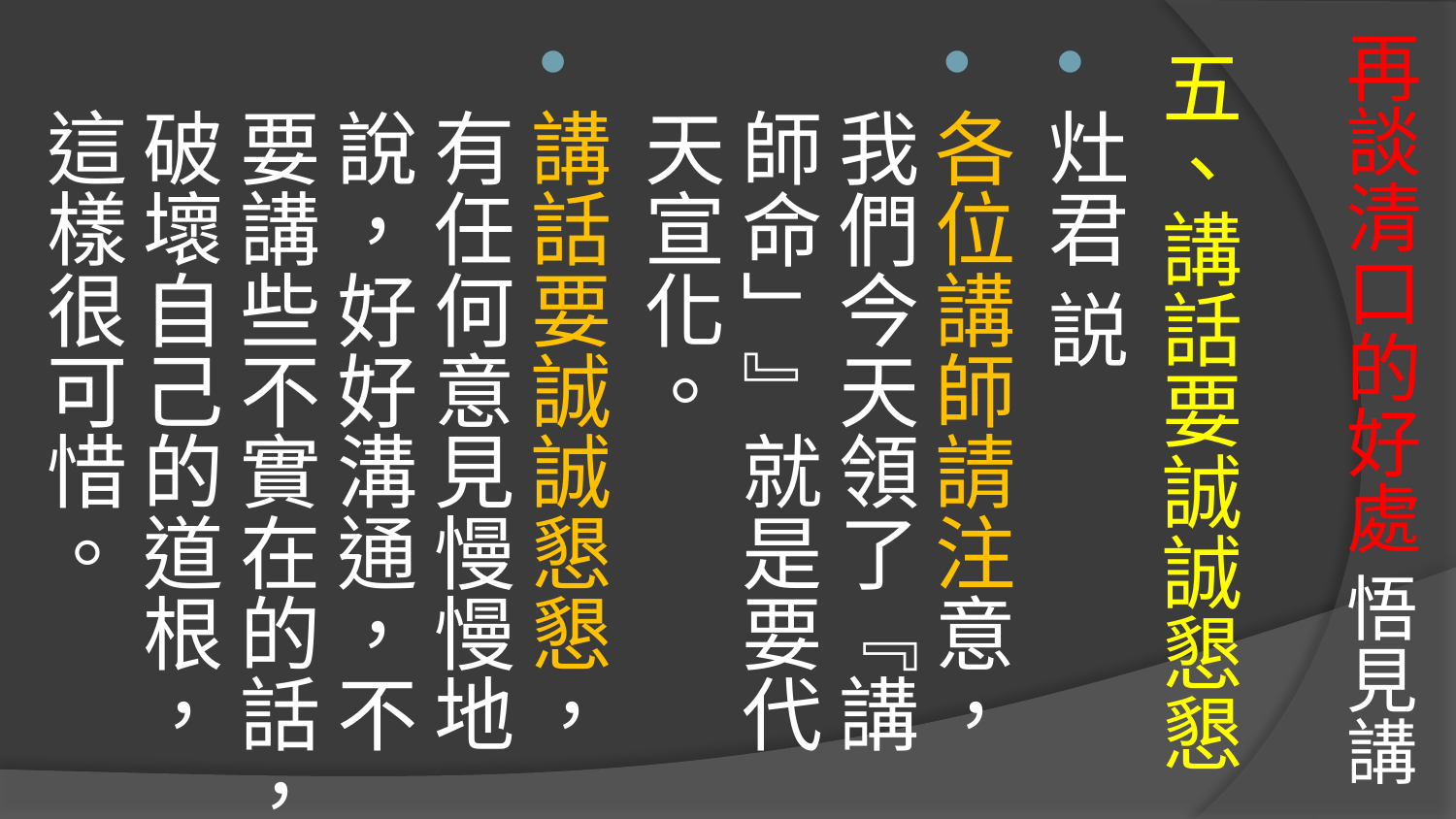

# 再談清口的好處 悟見講
五、講話要誠誠懇懇
灶君 説
各位講師請注意，我們今天領了『講師命」』就是要代天宣化。
講話要誠誠懇懇，有任何意見慢慢地說，好好溝通，不要講些不實在的話，破壞自己的道根，這樣很可惜。